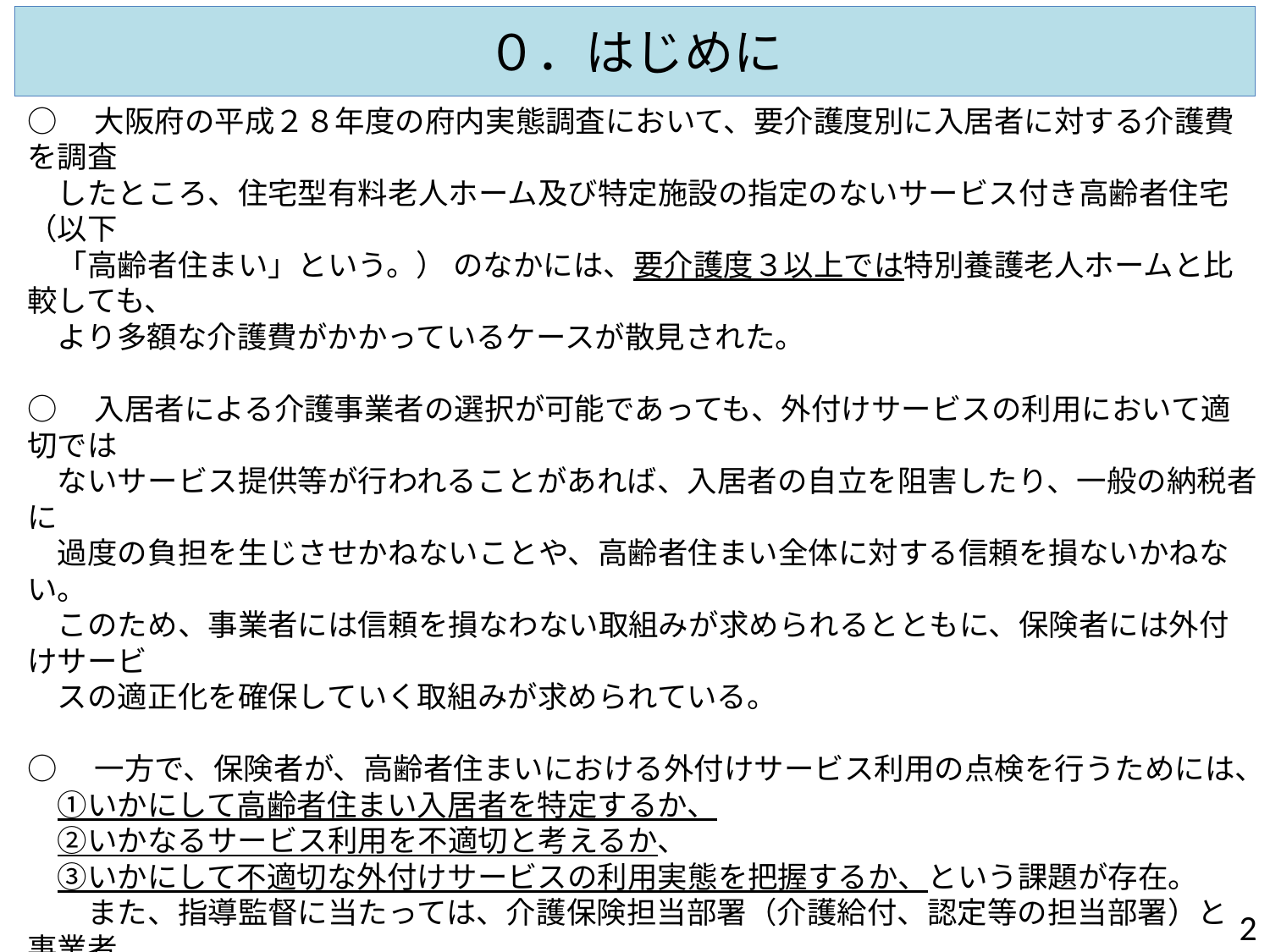

# ０．はじめに
○　大阪府の平成２８年度の府内実態調査において、要介護度別に入居者に対する介護費を調査
　したところ、住宅型有料老人ホーム及び特定施設の指定のないサービス付き高齢者住宅（以下
　「高齢者住まい」という。） のなかには、要介護度３以上では特別養護老人ホームと比較しても、
　より多額な介護費がかかっているケースが散見された。

○　入居者による介護事業者の選択が可能であっても、外付けサービスの利用において適切では
　ないサービス提供等が行われることがあれば、入居者の自立を阻害したり、一般の納税者に
　過度の負担を生じさせかねないことや、高齢者住まい全体に対する信頼を損ないかねない。
　このため、事業者には信頼を損なわない取組みが求められるとともに、保険者には外付けサービ
　スの適正化を確保していく取組みが求められている。

○　一方で、保険者が、高齢者住まいにおける外付けサービス利用の点検を行うためには、
　①いかにして高齢者住まい入居者を特定するか、
　②いかなるサービス利用を不適切と考えるか、
　③いかにして不適切な外付けサービスの利用実態を把握するか、という課題が存在。
　　また、指導監督に当たっては、介護保険担当部署（介護給付、認定等の担当部署）と事業者
　指導部署の連携が必ずしも十分でないという課題も存在。
○　今般、大阪府では、高齢者住まいにおける介護保険サービスの利用の適正化を確保する観点
　から、保険者がどういう手順に基づきサービス利用の点検を図っていくべきかの点検チェックリス
　トを作成した。各保険者においては、本リストの活用を図っていただくとともに、事業者においても
　自主的な介護サービスの質向上に向けた取組み等に活かしていただきたい。また、本リストに
　ついては、今後の更なる改善に向け、積極的な提言や忌憚のない意見を期待したい。
2